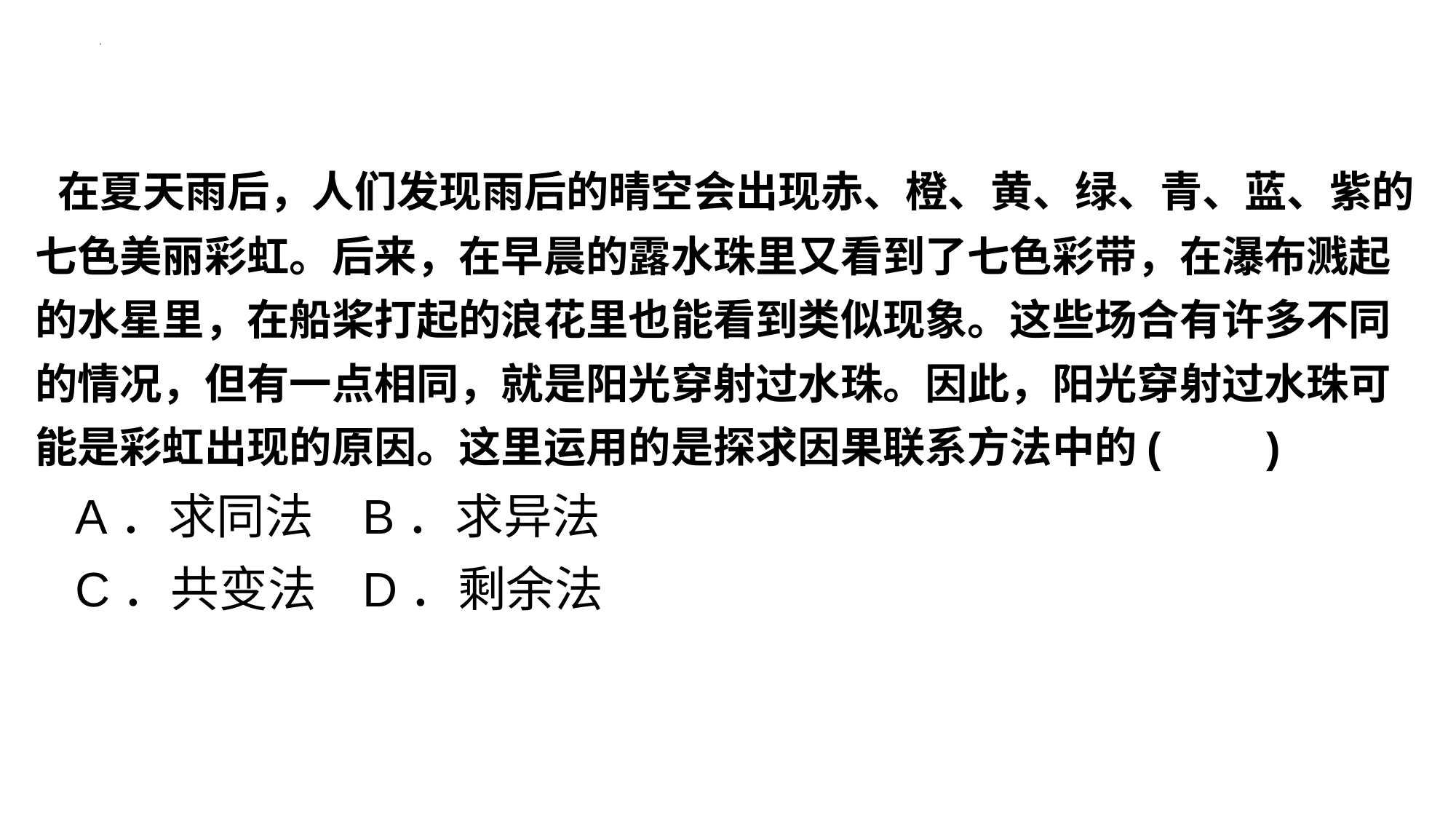

在夏天雨后，人们发现雨后的晴空会出现赤、橙、黄、绿、青、蓝、紫的七色美丽彩虹。后来，在早晨的露水珠里又看到了七色彩带，在瀑布溅起的水星里，在船桨打起的浪花里也能看到类似现象。这些场合有许多不同的情况，但有一点相同，就是阳光穿射过水珠。因此，阳光穿射过水珠可能是彩虹出现的原因。这里运用的是探求因果联系方法中的(　　)
   A．求同法  	B．求异法
   C．共变法  	D．剩余法